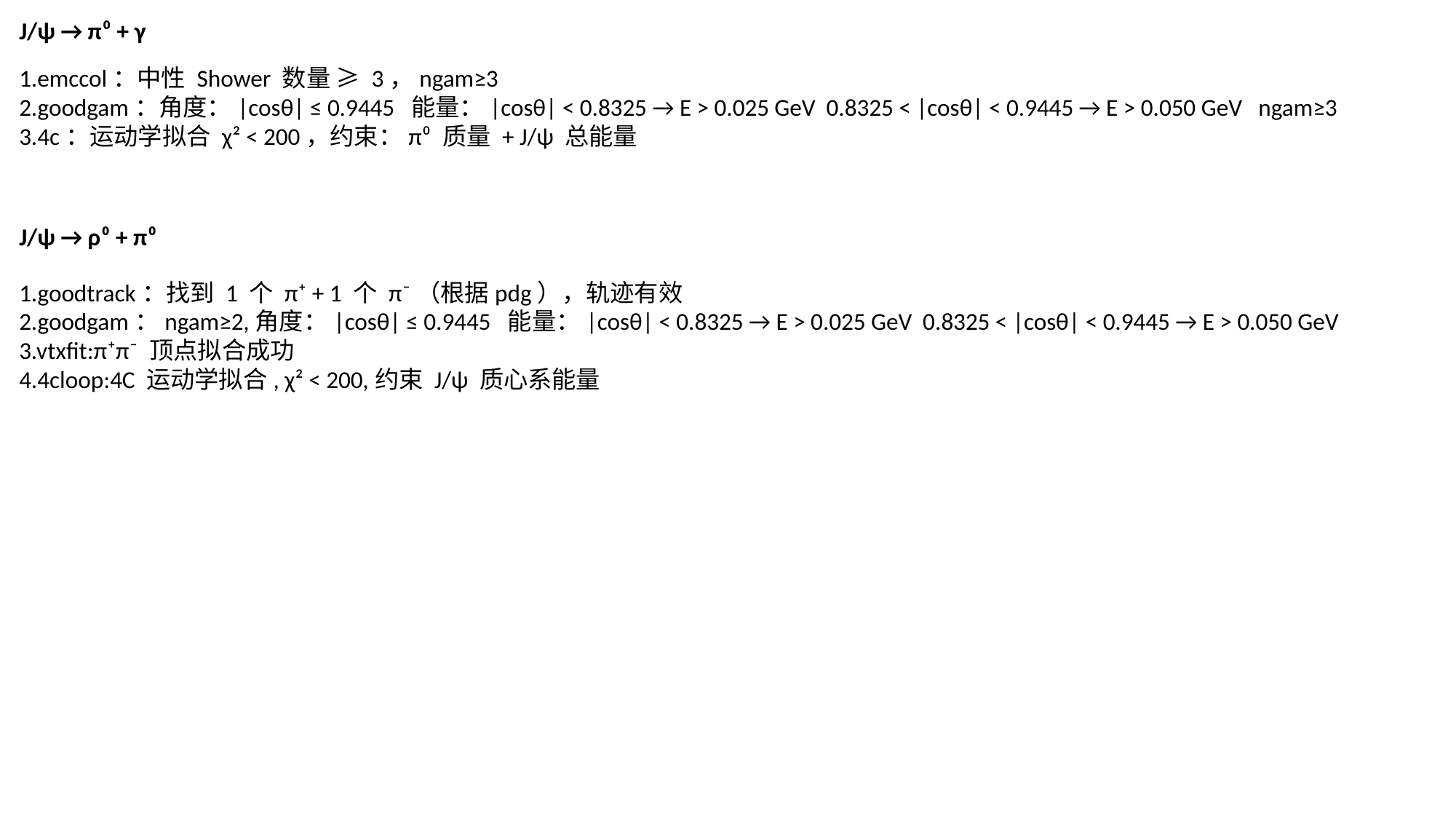

J/ψ → π⁰ + γ
1.emccol：中性 Shower 数量 ≥ 3，ngam≥3
2.goodgam：角度：|cosθ| ≤ 0.9445  能量：|cosθ| < 0.8325 → E > 0.025 GeV  0.8325 < |cosθ| < 0.9445 → E > 0.050 GeV   ngam≥3
3.4c：运动学拟合 χ² < 200，约束：π⁰ 质量 + J/ψ 总能量

J/ψ → ρ⁰ + π⁰
1.goodtrack：找到 1 个 π⁺ + 1 个 π⁻（根据pdg），轨迹有效
2.goodgam：ngam≥2,角度：|cosθ| ≤ 0.9445  能量：|cosθ| < 0.8325 → E > 0.025 GeV  0.8325 < |cosθ| < 0.9445 → E > 0.050 GeV
3.vtxfit:π⁺π⁻ 顶点拟合成功
4.4cloop:4C 运动学拟合, χ² < 200,约束 J/ψ 质心系能量